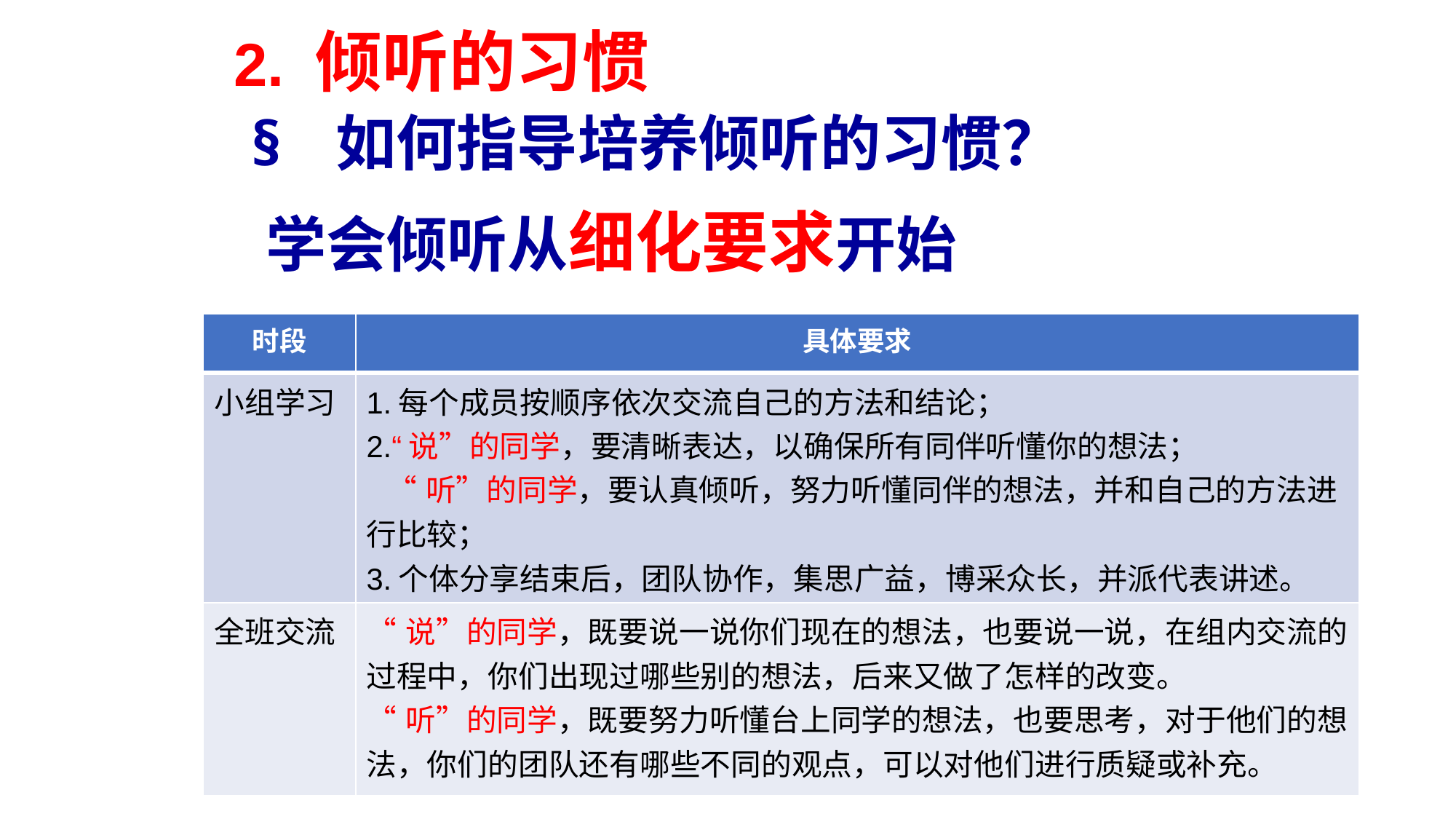

2. 倾听的习惯
§ 如何指导培养倾听的习惯？
学会倾听从细化要求开始
| 时段 | 具体要求 |
| --- | --- |
| 小组学习 | 1.每个成员按顺序依次交流自己的方法和结论； 2.“说”的同学，要清晰表达，以确保所有同伴听懂你的想法； “听”的同学，要认真倾听，努力听懂同伴的想法，并和自己的方法进行比较； 3.个体分享结束后，团队协作，集思广益，博采众长，并派代表讲述。 |
| 全班交流 | “说”的同学，既要说一说你们现在的想法，也要说一说，在组内交流的过程中，你们出现过哪些别的想法，后来又做了怎样的改变。 “听”的同学，既要努力听懂台上同学的想法，也要思考，对于他们的想法，你们的团队还有哪些不同的观点，可以对他们进行质疑或补充。 |